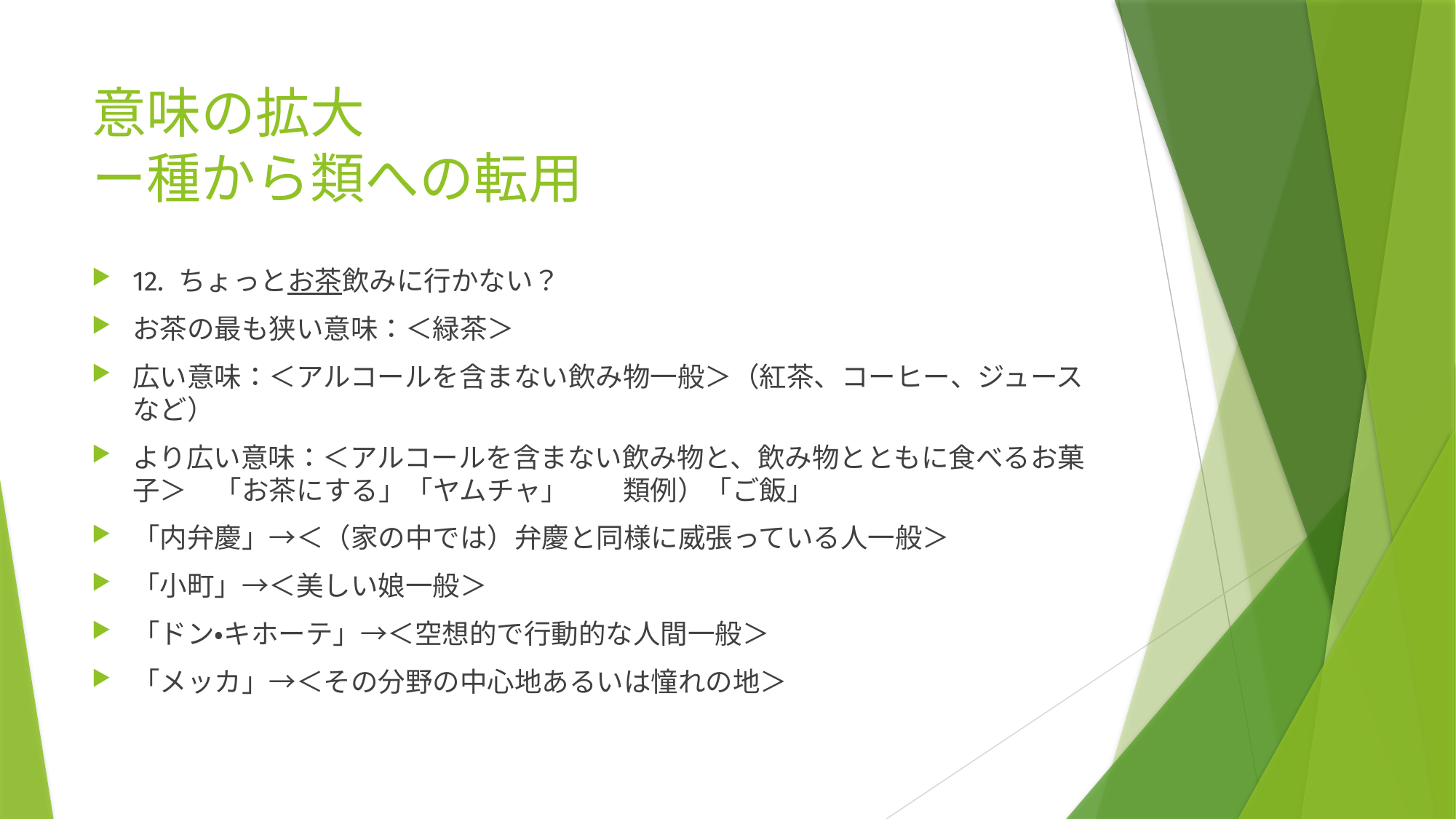

# 意味の拡大 ー種から類への転用
12. ちょっとお茶飲みに行かない？
お茶の最も狭い意味：＜緑茶＞
広い意味：＜アルコールを含まない飲み物一般＞（紅茶、コーヒー、ジュースなど）
より広い意味：＜アルコールを含まない飲み物と、飲み物とともに食べるお菓子＞　「お茶にする」「ヤムチャ」　　類例）「ご飯」
「内弁慶」→＜（家の中では）弁慶と同様に威張っている人一般＞
「小町」→＜美しい娘一般＞
「ドン・キホーテ」→＜空想的で行動的な人間一般＞
「メッカ」→＜その分野の中心地あるいは憧れの地＞